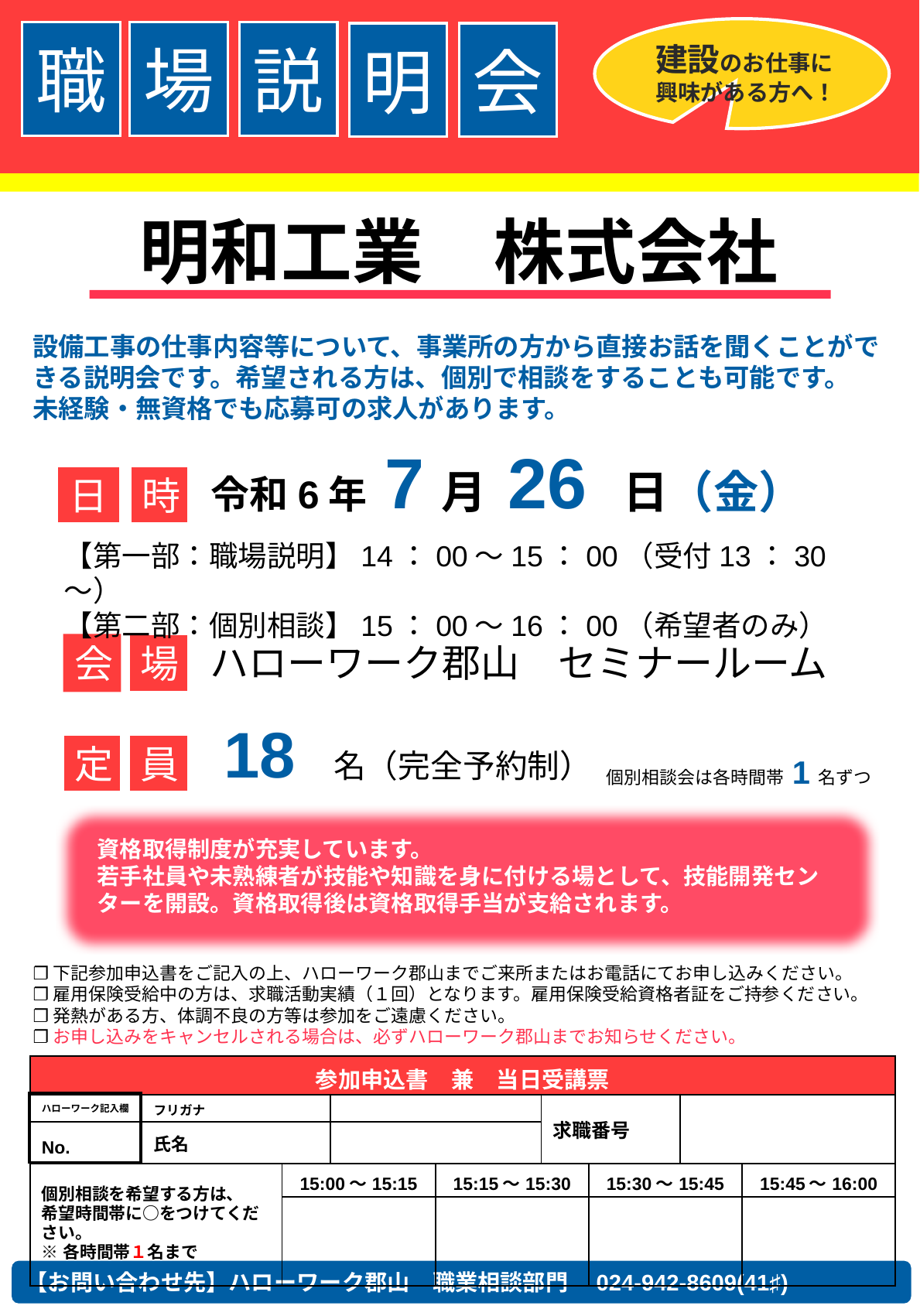

建設のお仕事に
興味がある方へ！
職
場
説
明
会

明和工業　株式会社

設備工事の仕事内容等について、事業所の方から直接お話を聞くことができる説明会です。希望される方は、個別で相談をすることも可能です。　未経験・無資格でも応募可の求人があります。
令和6年 7月 26 日（金）
日
時
【第一部：職場説明】14：00～15：00（受付13：30～）
【第二部：個別相談】15：00～16：00（希望者のみ）
　ハローワーク郡山　セミナールーム
会
場
　18　名（完全予約制）
定
員
個別相談会は各時間帯 1名ずつ

資格取得制度が充実しています。
若手社員や未熟練者が技能や知識を身に付ける場として、技能開発センターを開設。資格取得後は資格取得手当が支給されます。
❐下記参加申込書をご記入の上、ハローワーク郡山までご来所またはお電話にてお申し込みください。
❐雇用保険受給中の方は、求職活動実績（１回）となります。雇用保険受給資格者証をご持参ください。
❐発熱がある方、体調不良の方等は参加をご遠慮ください。
❐お申し込みをキャンセルされる場合は、必ずハローワーク郡山までお知らせください。
| 参加申込書　兼　当日受講票 |  |  |  |  |
| --- | --- | --- | --- | --- |
| ハローワーク記入欄 | フリガナ |  | 求職番号 |  |
| No. | 氏名 |  |  |  |

| 個別相談を希望する方は、 希望時間帯に○をつけてください。 ※各時間帯１名まで | 15:00～15:15 | 15:15～15:30 | 15:30～15:45 | 15:45～16:00 |
| --- | --- | --- | --- | --- |
|  |  |  |  |  |
【お問い合わせ先】ハローワーク郡山　職業相談部門　024-942-8609(41♯)